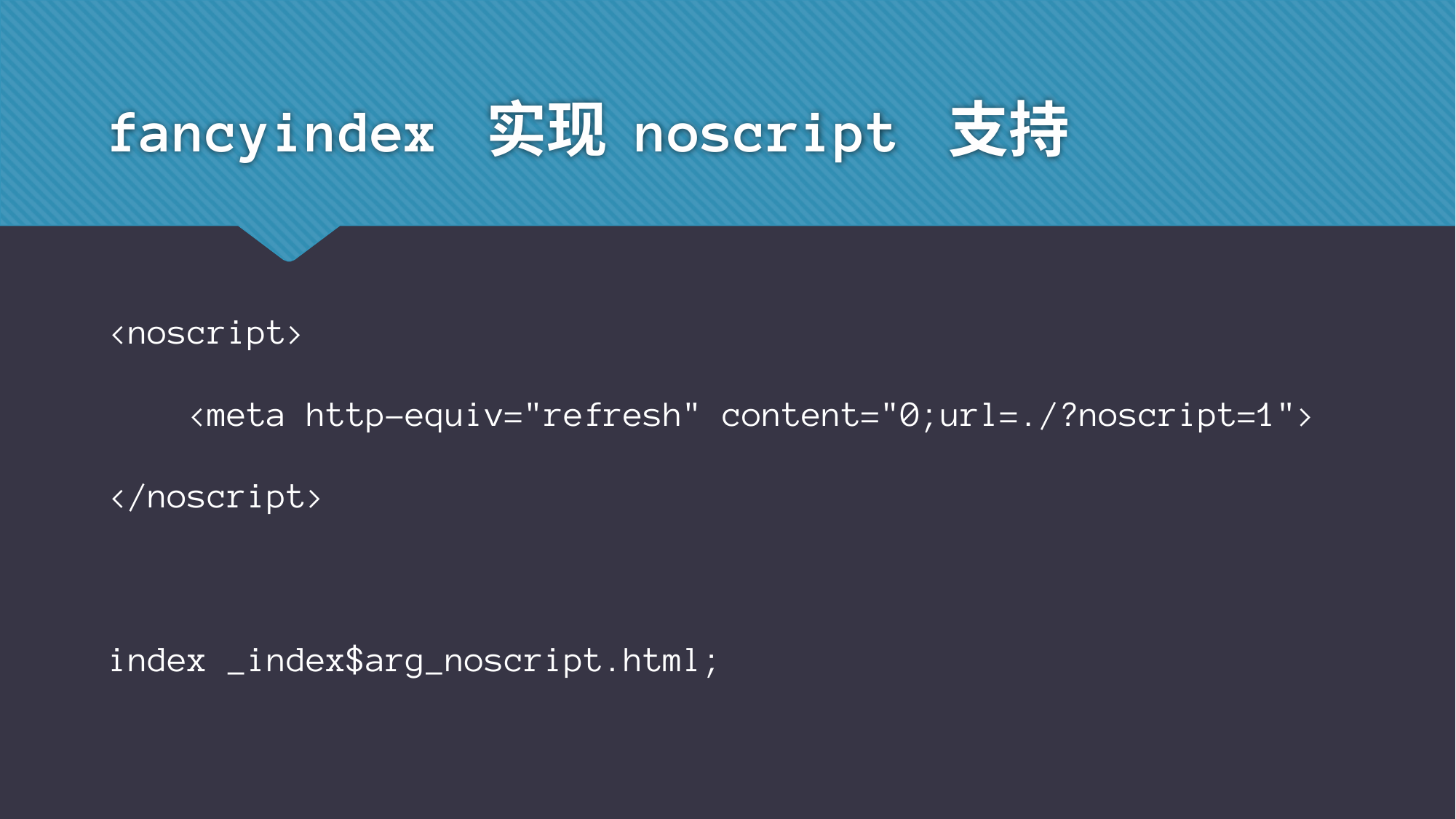

# fancyindex 实现 noscript 支持
<noscript>
    <meta http-equiv="refresh" content="0;url=./?noscript=1">
</noscript>

index _index$arg_noscript.html;